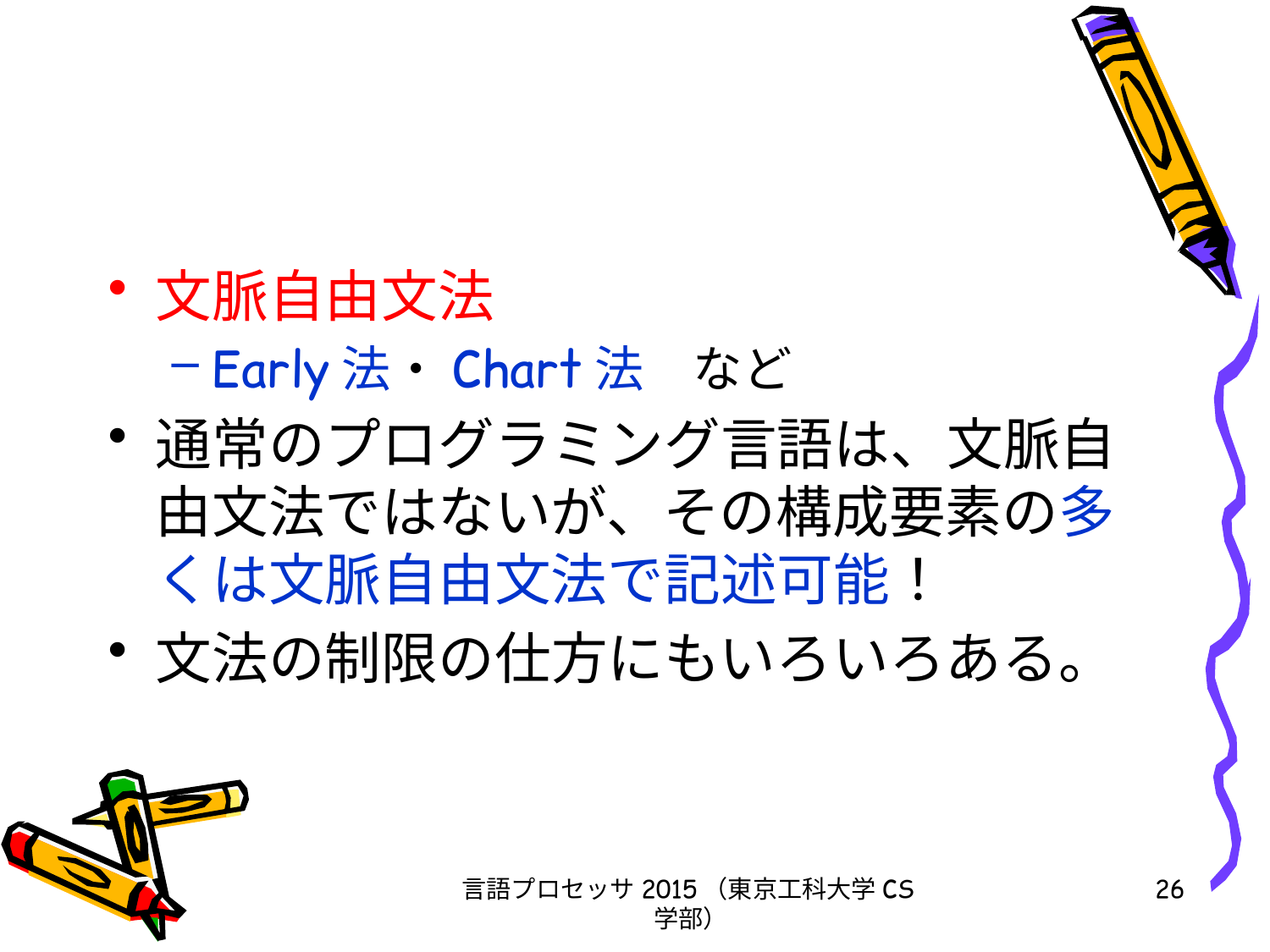

#
文脈自由文法
Early法・Chart法　など
通常のプログラミング言語は、文脈自由文法ではないが、その構成要素の多くは文脈自由文法で記述可能！
文法の制限の仕方にもいろいろある。
言語プロセッサ2015（東京工科大学CS学部）
26